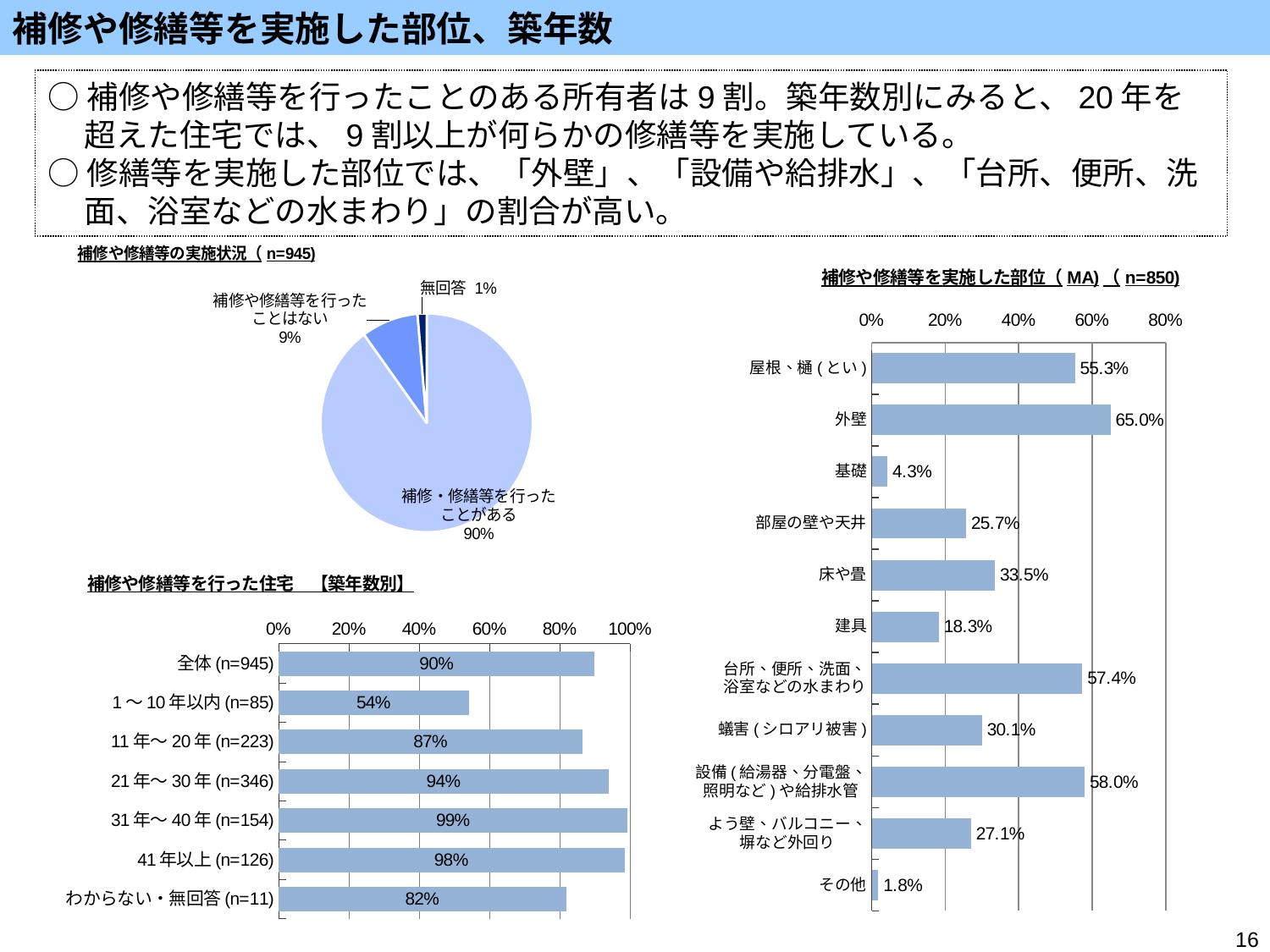

補修や修繕等を実施した部位、築年数
○補修や修繕等を行ったことのある所有者は9割。築年数別にみると、20年を超えた住宅では、9割以上が何らかの修繕等を実施している。
○修繕等を実施した部位では、「外壁」、「設備や給排水」、「台所、便所、洗面、浴室などの水まわり」の割合が高い。

### Chart: 補修や修繕等の実施状況（n=945)

| Category |  |
|---|---|
| 補修・修繕等を行ったことがある | 0.8994708994708994 |
| 補修や修繕等を行ったことはない | 0.08677248677248678 |
| 無回答 | 0.013756613756613757 |

### Chart: 補修や修繕等を実施した部位（MA)（n=850)

| Category |  |
|---|---|
| 屋根、樋(とい) | 0.5534391534391534 |
| 外壁 | 0.6497354497354497 |
| 基礎 | 0.04338624338624339 |
| 部屋の壁や天井 | 0.2571428571428571 |
| 床や畳 | 0.33544973544973544 |
| 建具 | 0.18306878306878308 |
| 台所、便所、洗面、
浴室などの水まわり | 0.5735449735449736 |
| 蟻害(シロアリ被害) | 0.30052910052910053 |
| 設備(給湯器、分電盤、
照明など)や給排水管 | 0.5798941798941799 |
| よう壁、バルコニー、
塀など外回り | 0.2708994708994709 |
| その他 | 0.01798941798941799 |

### Chart: 補修や修繕等を行った住宅　【築年数別】

| Category |  |
|---|---|
| 全体(n=945) | 0.8994708994708994 |
| 1～10年以内(n=85) | 0.5411764705882353 |
| 11年～20年(n=223) | 0.8654708520179372 |
| 21年～30年(n=346) | 0.9393063583815029 |
| 31年～40年(n=154) | 0.9935064935064936 |
| 41年以上(n=126) | 0.9841269841269841 |
| わからない・無回答(n=11) | 0.8181818181818182 |
16